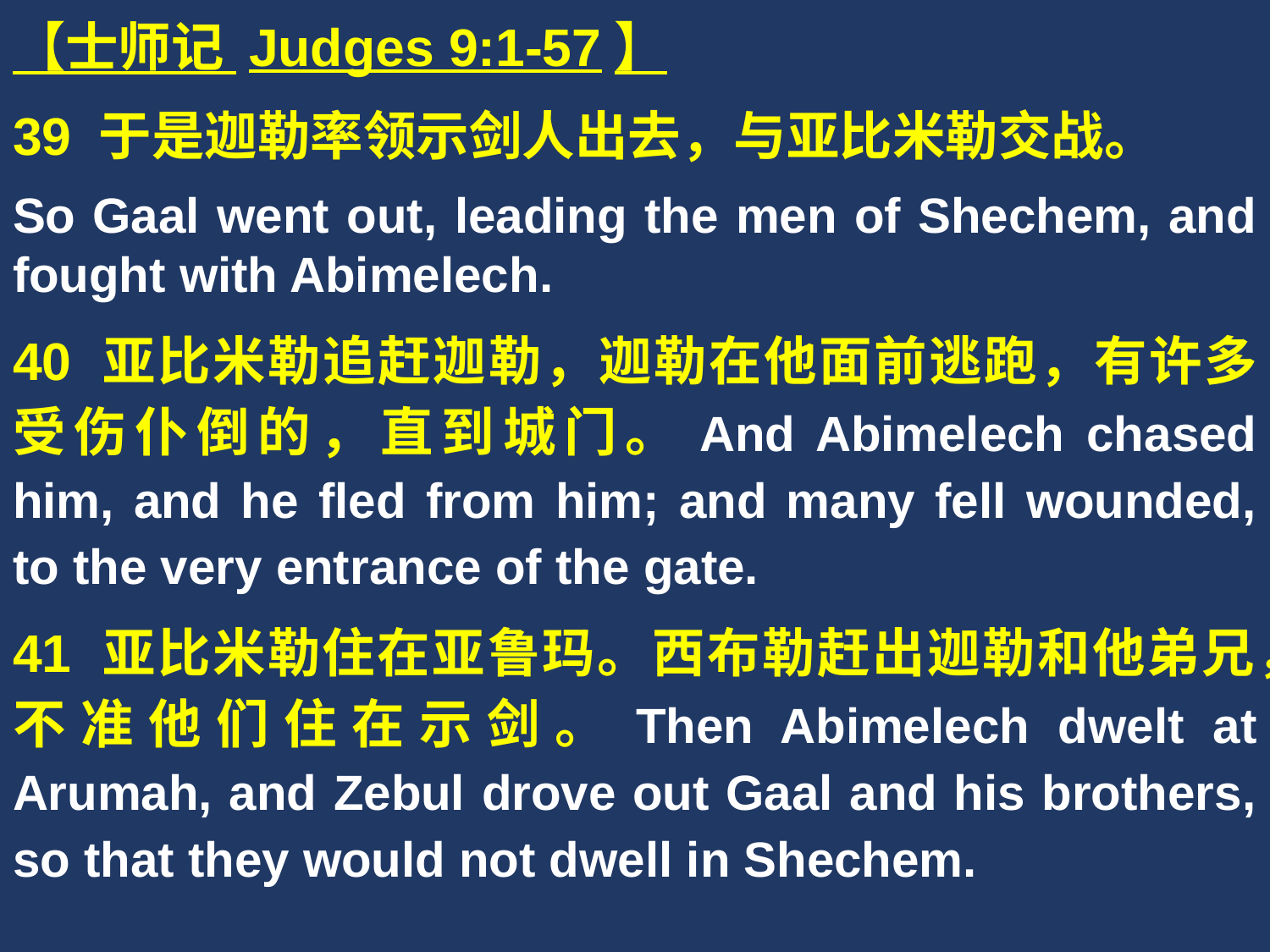

【士师记 Judges 9:1-57】
39 于是迦勒率领示剑人出去，与亚比米勒交战。
So Gaal went out, leading the men of Shechem, and fought with Abimelech.
40 亚比米勒追赶迦勒，迦勒在他面前逃跑，有许多受伤仆倒的，直到城门。And Abimelech chased him, and he fled from him; and many fell wounded, to the very entrance of the gate.
41 亚比米勒住在亚鲁玛。西布勒赶出迦勒和他弟兄，不准他们住在示剑。Then Abimelech dwelt at Arumah, and Zebul drove out Gaal and his brothers, so that they would not dwell in Shechem.